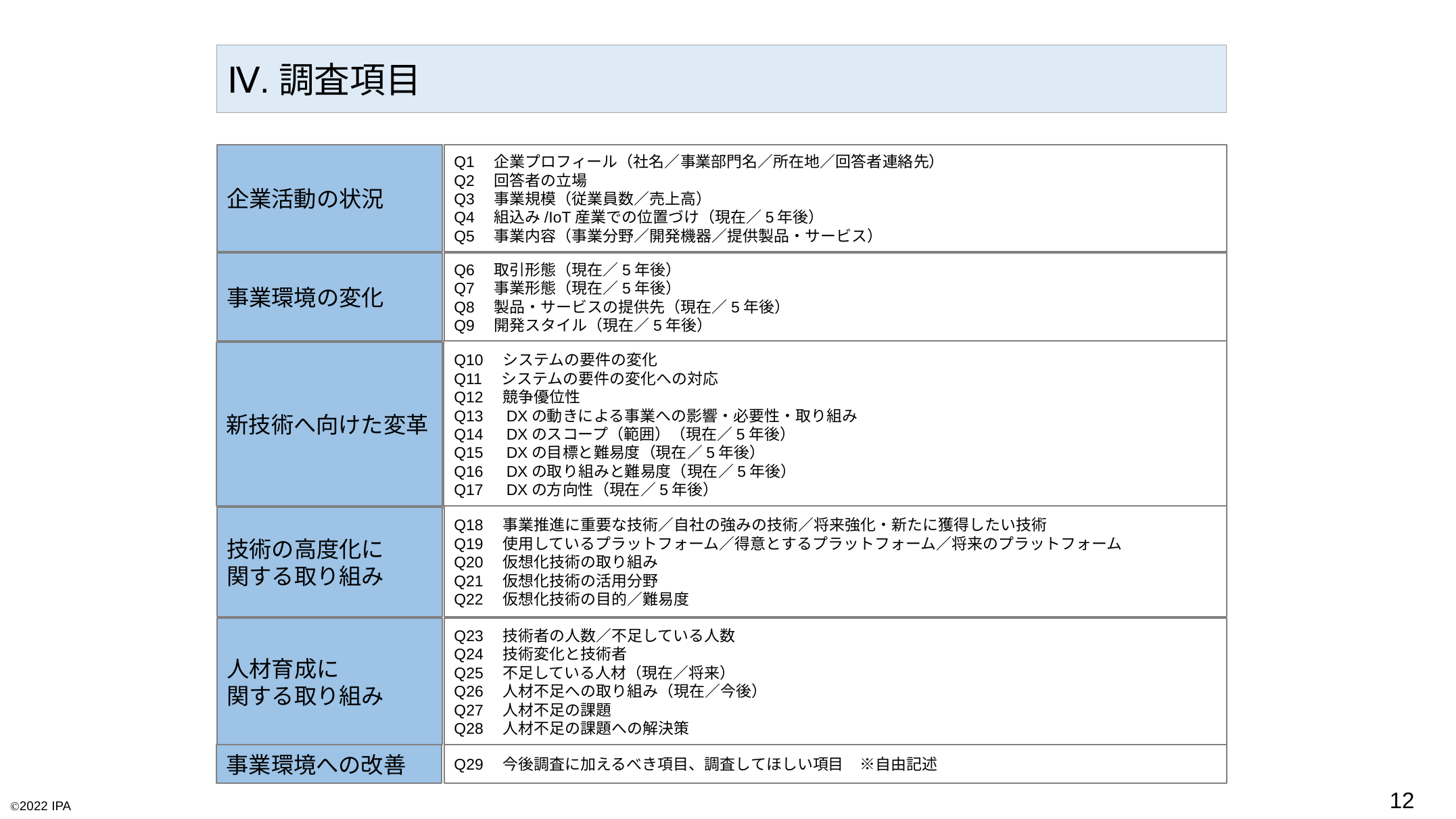

Ⅳ.調査項目
企業活動の状況
Q1　企業プロフィール（社名／事業部門名／所在地／回答者連絡先）
Q2　回答者の立場
Q3　事業規模（従業員数／売上高）
Q4　組込み/IoT産業での位置づけ（現在／5年後）
Q5　事業内容（事業分野／開発機器／提供製品・サービス）
Q6　取引形態（現在／5年後）
Q7　事業形態（現在／5年後）
Q8　製品・サービスの提供先（現在／5年後）
Q9　開発スタイル（現在／5年後）
事業環境の変化
Q10　システムの要件の変化
Q11　システムの要件の変化への対応
Q12　競争優位性
Q13　DXの動きによる事業への影響・必要性・取り組み
Q14　DXのスコープ（範囲）（現在／5年後）
Q15　DXの目標と難易度（現在／5年後）
Q16　DXの取り組みと難易度（現在／5年後）
Q17　DXの方向性（現在／5年後）
新技術へ向けた変革
Q18　事業推進に重要な技術／自社の強みの技術／将来強化・新たに獲得したい技術
Q19　使用しているプラットフォーム／得意とするプラットフォーム／将来のプラットフォーム
Q20　仮想化技術の取り組み
Q21　仮想化技術の活用分野
Q22　仮想化技術の目的／難易度
技術の高度化に
関する取り組み
人材育成に
関する取り組み
Q23　技術者の人数／不足している人数
Q24　技術変化と技術者
Q25　不足している人材（現在／将来）
Q26　人材不足への取り組み（現在／今後）
Q27　人材不足の課題
Q28　人材不足の課題への解決策
事業環境への改善
Q29　今後調査に加えるべき項目、調査してほしい項目　※自由記述